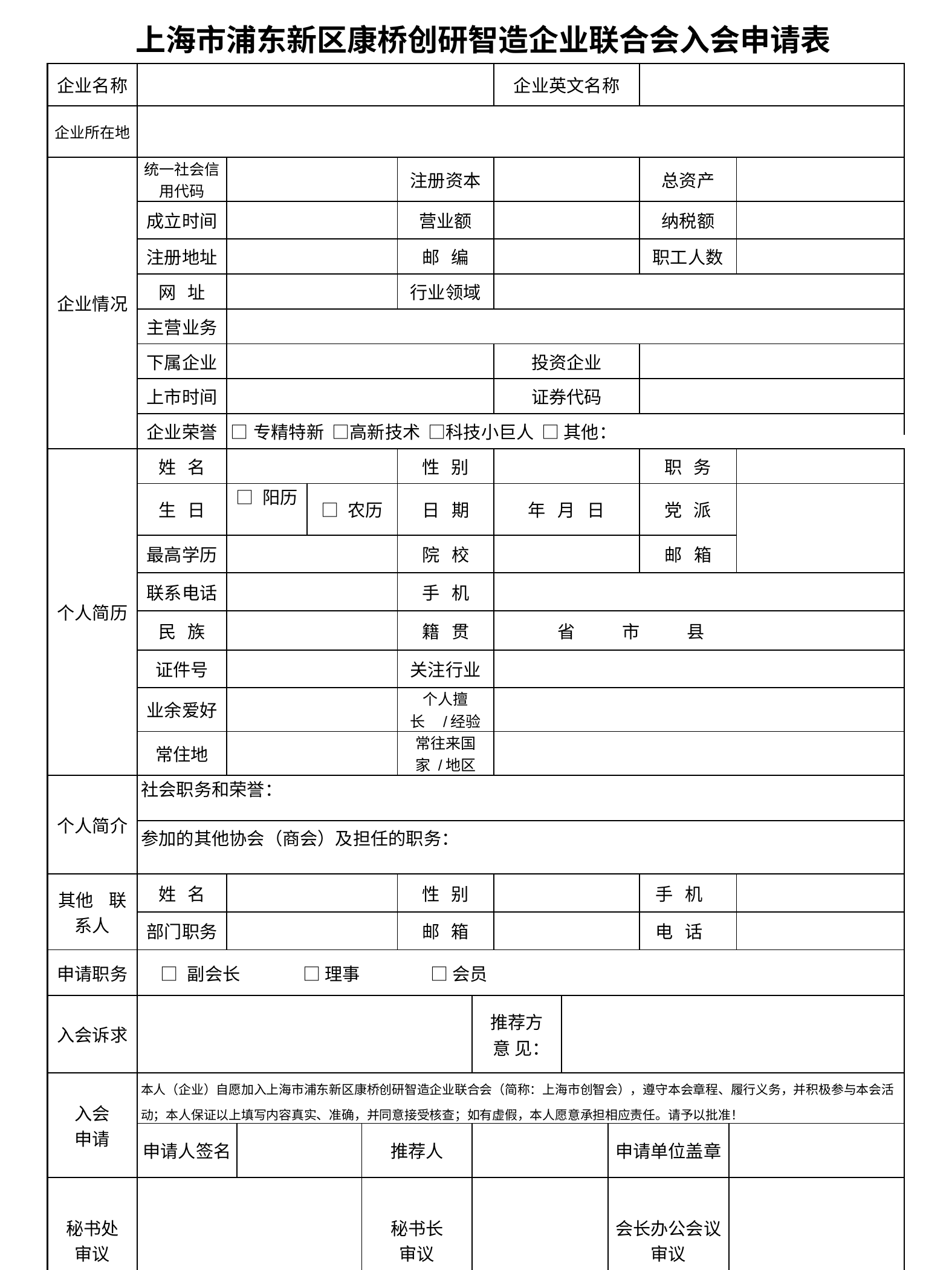

上海市浦东新区康桥创研智造企业联合会入会申请表

| 企业名称 |  |  |  |  |  |  |  | 企业英文名称 |  |  |  |  |  |
| --- | --- | --- | --- | --- | --- | --- | --- | --- | --- | --- | --- | --- | --- |
| 企业所在地 |  |  |  |  |  |  |  |  |  |  |  |  |  |
| 企业情况 | 统一社会信用代码 |  |  |  |  | 注册资本 |  |  |  |  | 总资产 |  |  |
|  | 成立时间 |  |  |  |  | 营业额 |  |  |  |  | 纳税额 |  |  |
|  | 注册地址 |  |  |  |  | 邮 编 |  |  |  |  | 职工人数 |  |  |
|  | 网 址 |  |  |  |  | 行业领域 |  |  |  |  |  |  |  |
|  | 主营业务 |  |  |  |  |  |  |  |  |  |  |  |  |
|  | 下属企业 |  |  |  |  |  |  | 投资企业 |  |  |  |  |  |
|  | 上市时间 |  |  |  |  |  |  | 证券代码 |  |  |  |  |  |
|  | 企业荣誉 | □专精特新 □高新技术 □科技小巨人 □ 其他： |  |  |  |  |  |  |  |  |  |  |  |
| 个人简历 | 姓 名 |  |  |  |  | 性 别 |  |  |  |  | 职 务 |  |  |
|  | 生 日 | □ 阳历 |  | □ 农历 |  | 日 期 |  | 年 月 日 |  |  | 党 派 |  |  |
|  | 最高学历 |  |  |  |  | 院 校 |  |  |  |  | 邮 箱 |  |  |
|  | 联系电话 |  |  |  |  | 手 机 |  |  |  |  |  |  |  |
|  | 民 族 |  |  |  |  | 籍 贯 |  | 省 市 县 |  |  |  |  |  |
|  | 证件号 |  |  |  |  | 关注行业 |  |  |  |  |  |  |  |
|  | 业余爱好 |  |  |  |  | 个人擅长 /经验 |  |  |  |  |  |  |  |
|  | 常住地 |  |  |  |  | 常往来国家 /地区 |  |  |  |  |  |  |  |
| 个人简介 | 社会职务和荣誉： |  |  |  |  |  |  |  |  |  |  |  |  |
|  | 参加的其他协会（商会）及担任的职务： |  |  |  |  |  |  |  |  |  |  |  |  |
| 其他 联系人 | 姓 名 |  |  |  |  | 性 别 |  |  |  |  | 手 机 |  |  |
|  | 部门职务 |  |  |  |  | 邮 箱 |  |  |  |  | 电 话 |  |  |
| 申请职务 | □ 副会长 □ 理事 □ 会员 |  |  |  |  |  |  |  |  |  |  |  |  |
| 入会诉求 |  |  |  |  |  |  | 推荐方 意 见： |  |  |  |  |  |  |
| 入会 申请 | 本人（企业）自愿加入上海市浦东新区康桥创研智造企业联合会（简称：上海市创智会），遵守本会章程、履行义务，并积极参与本会活动；本人保证以上填写内容真实、准确，并同意接受核查；如有虚假，本人愿意承担相应责任。请予以批准！ |  |  |  |  |  |  |  |  |  |  |  |  |
|  | 申请人签名 |  |  |  | 推荐人 |  |  |  |  | 申请单位盖章 |  |  |  |
| 秘书处 审议 |  |  |  |  | 秘书长 审议 |  |  |  |  | 会长办公会议审议 |  |  |  |